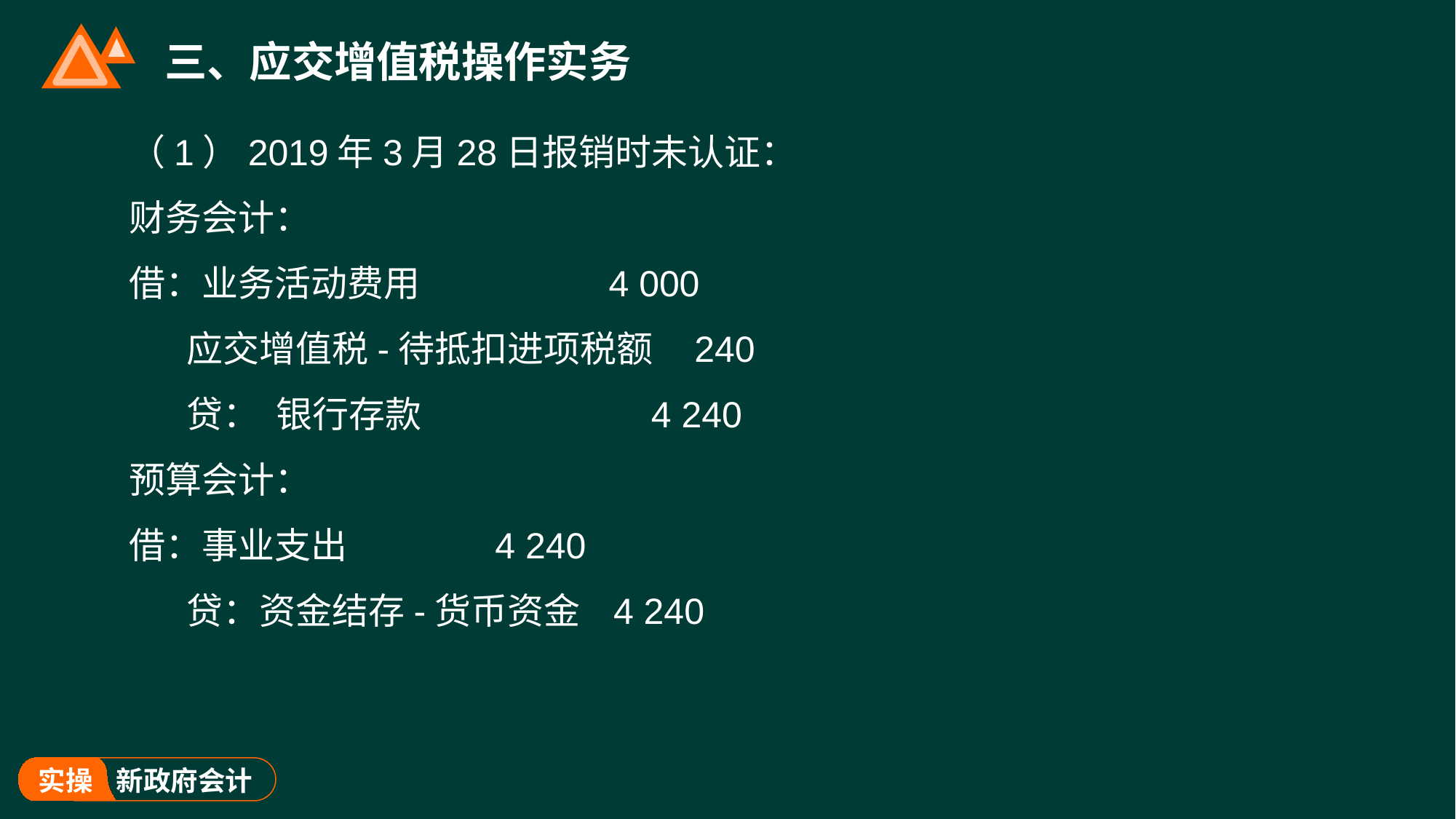

# 三、应交增值税操作实务
（1）2019年3月28日报销时未认证：
财务会计：
借：业务活动费用                      4 000
      应交增值税-待抵扣进项税额    240
      贷：  银行存款                           4 240
预算会计：
借：事业支出                 4 240
      贷：资金结存-货币资金   4 240